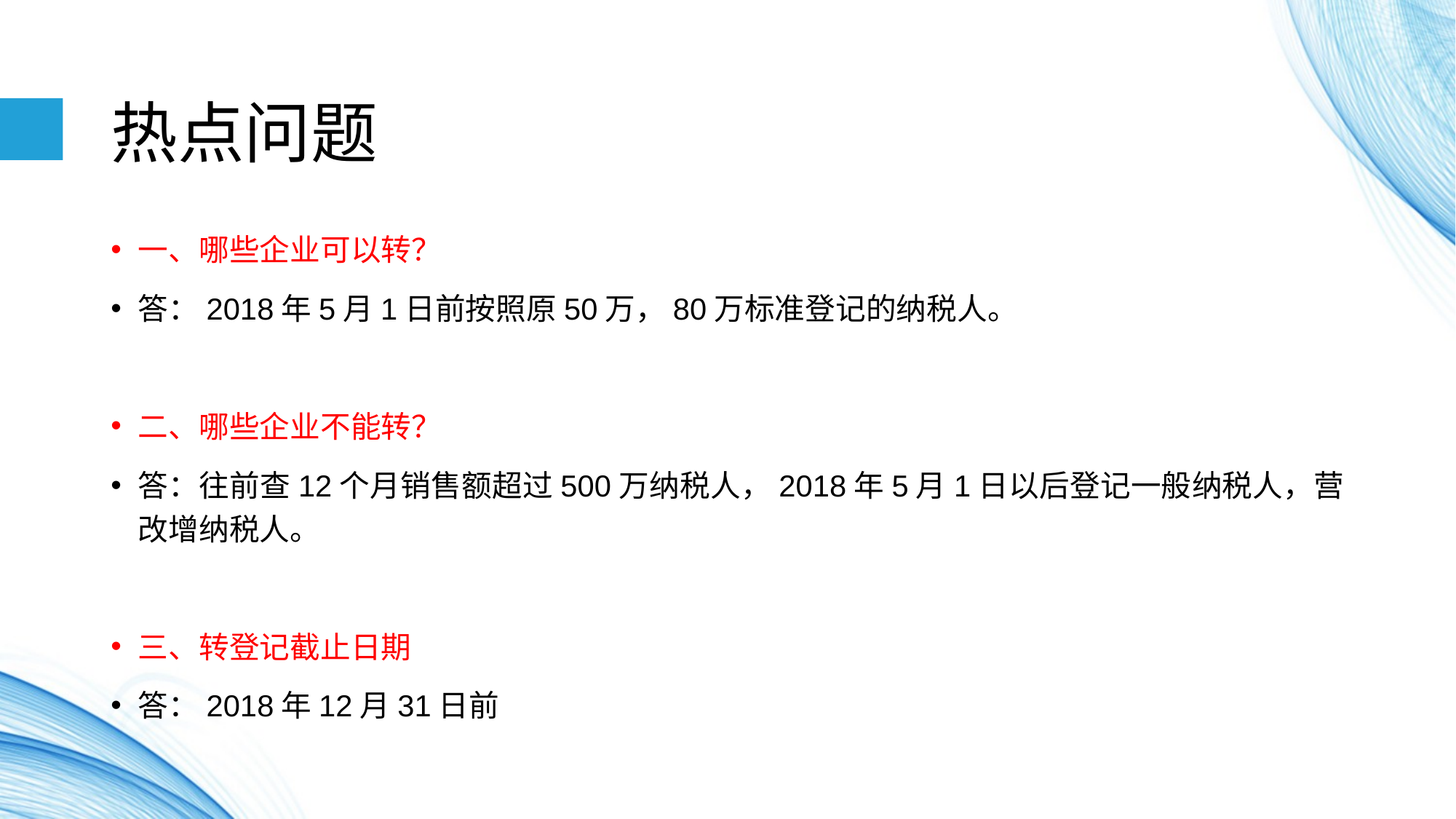

# 热点问题
一、哪些企业可以转？
答：2018年5月1日前按照原50万，80万标准登记的纳税人。

二、哪些企业不能转？
答：往前查12个月销售额超过500万纳税人，2018年5月1日以后登记一般纳税人，营改增纳税人。

三、转登记截止日期
答：2018年12月31日前